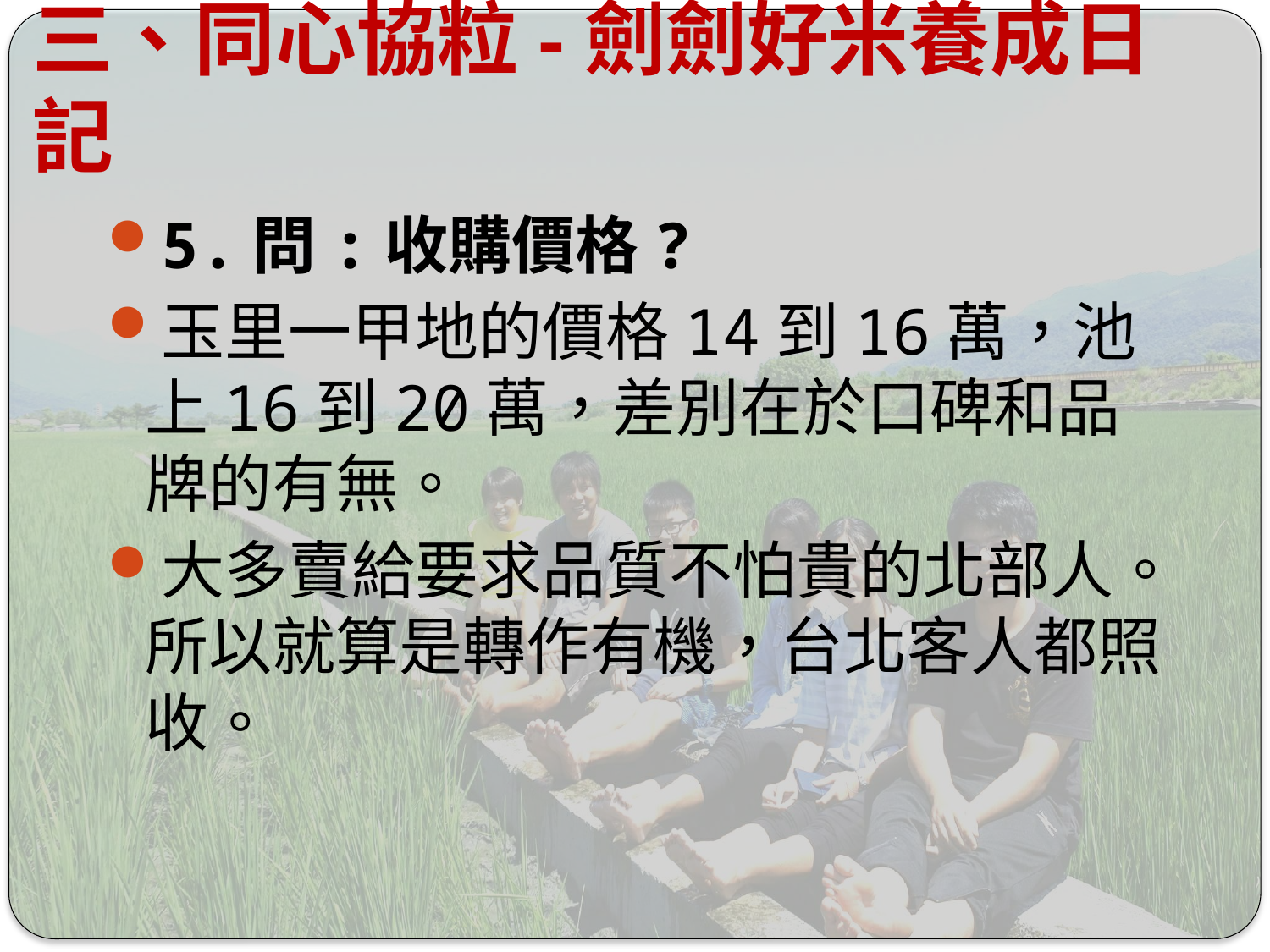

# 三、同心協粒-劍劍好米養成日記
5.問:收購價格?
玉里一甲地的價格14到16萬，池上16到20萬，差別在於口碑和品牌的有無。
大多賣給要求品質不怕貴的北部人。所以就算是轉作有機，台北客人都照收。